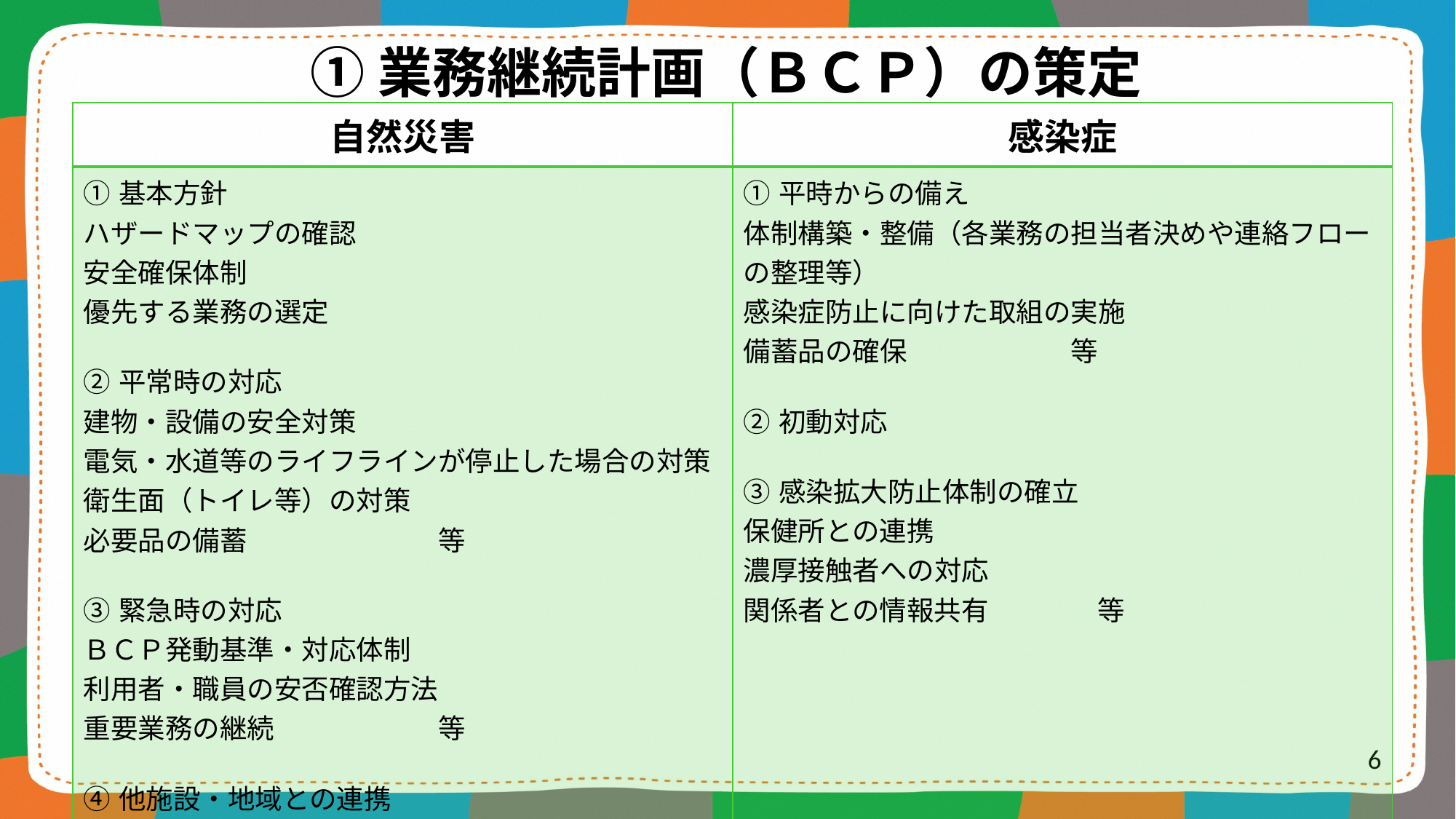

# ①業務継続計画（ＢＣＰ）の策定
| 自然災害 | 感染症 |
| --- | --- |
| ①基本方針 ハザードマップの確認 安全確保体制 優先する業務の選定 ②平常時の対応 建物・設備の安全対策 電気・水道等のライフラインが停止した場合の対策 衛生面（トイレ等）の対策 必要品の備蓄　　　　　　　等 ③緊急時の対応 ＢＣＰ発動基準・対応体制 利用者・職員の安否確認方法　　　 重要業務の継続　　　　　　等 ④他施設・地域との連携 ※その他各サービス毎の固有事項 | ①平時からの備え 体制構築・整備（各業務の担当者決めや連絡フローの整理等） 感染症防止に向けた取組の実施 備蓄品の確保　　　　　　等 ②初動対応 ③感染拡大防止体制の確立 保健所との連携 濃厚接触者への対応 関係者との情報共有　　　　等 |
6